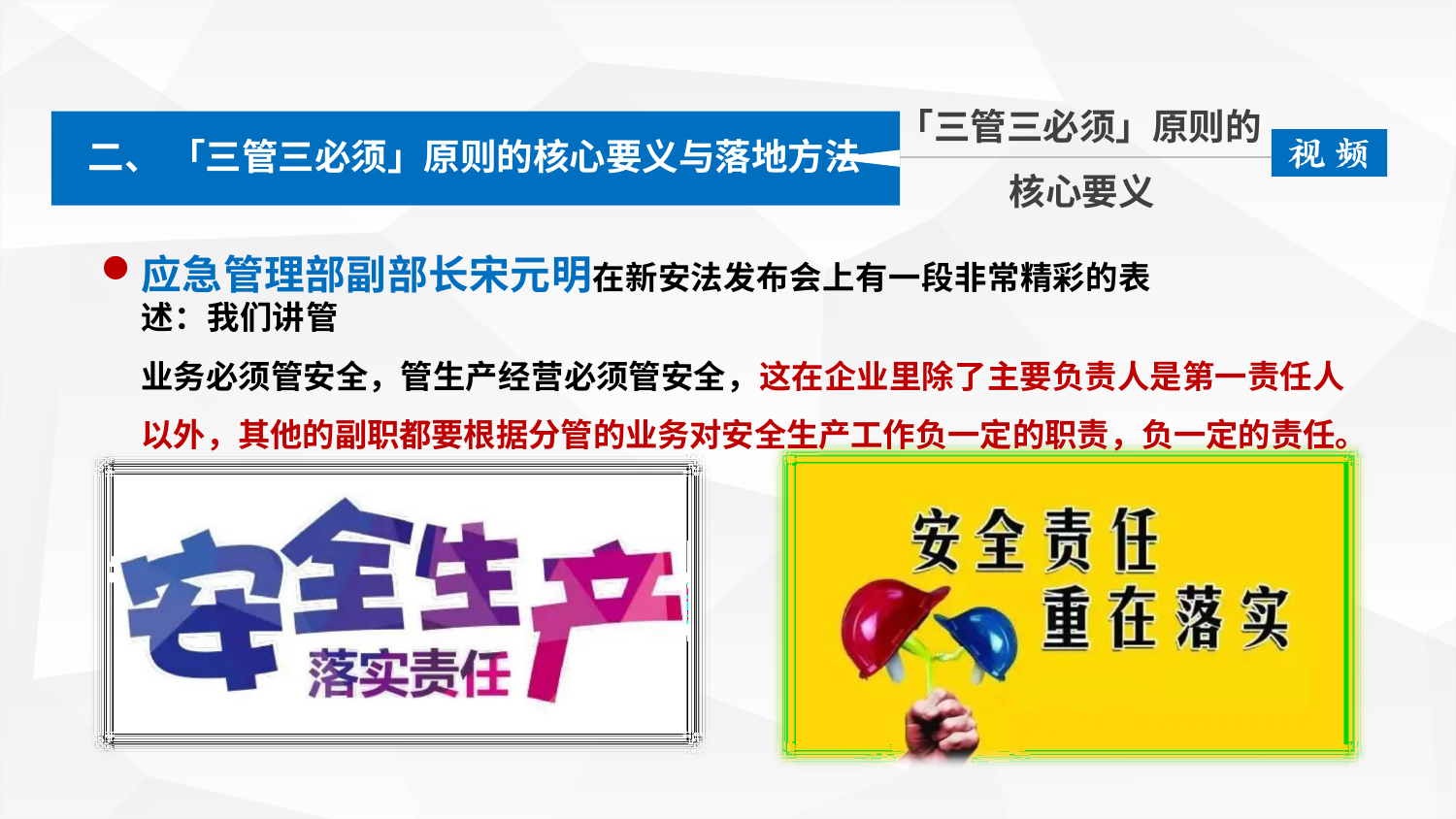

# 「三管三必须」原则的

二、 「三管三必须」原则的核心要义与落地方法

核心要义

应急管理部副部长宋元明在新安法发布会上有一段非常精彩的表述：我们讲管
业务必须管安全，管生产经营必须管安全，这在企业里除了主要负责人是第一责任人 以外，其他的副职都要根据分管的业务对安全生产工作负一定的职责，负一定的责任。